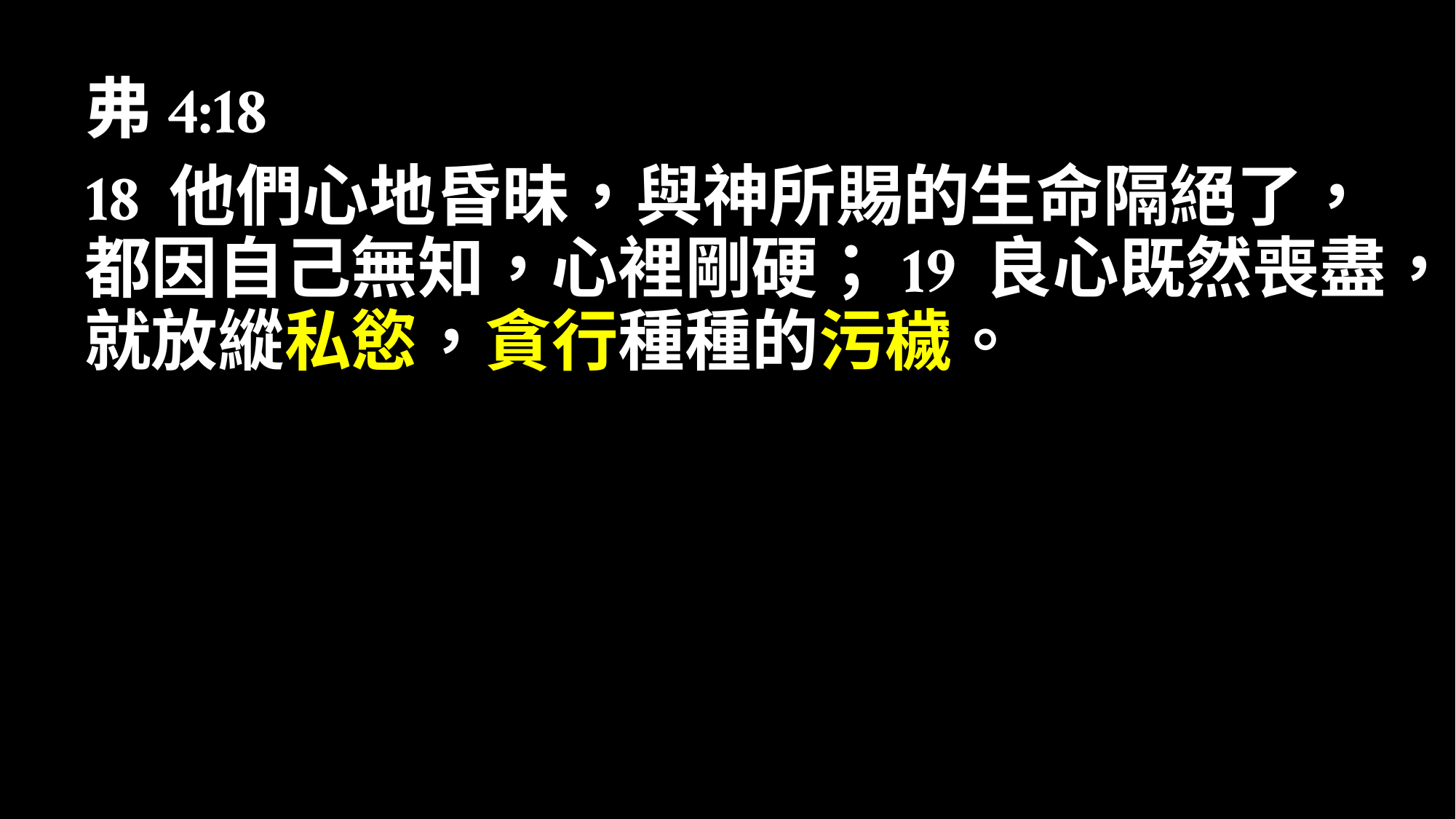

弗4:18
18 他們心地昏昧，與神所賜的生命隔絕了，都因自己無知，心裡剛硬；19 良心既然喪盡，就放縱私慾，貪行種種的污穢。